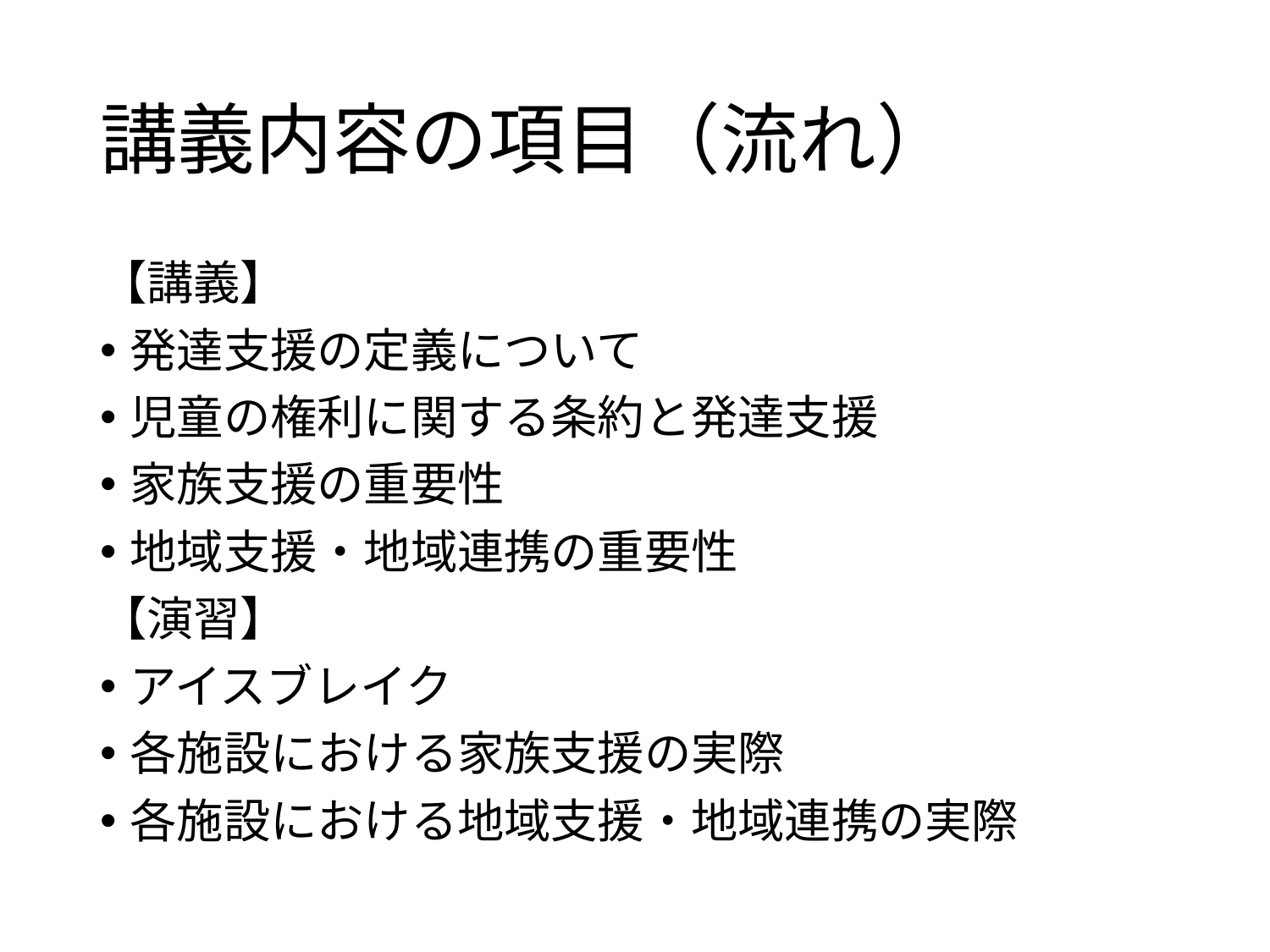

# 講義内容の項目（流れ）
【講義】
発達支援の定義について
児童の権利に関する条約と発達支援
家族支援の重要性
地域支援・地域連携の重要性
【演習】
アイスブレイク
各施設における家族支援の実際
各施設における地域支援・地域連携の実際